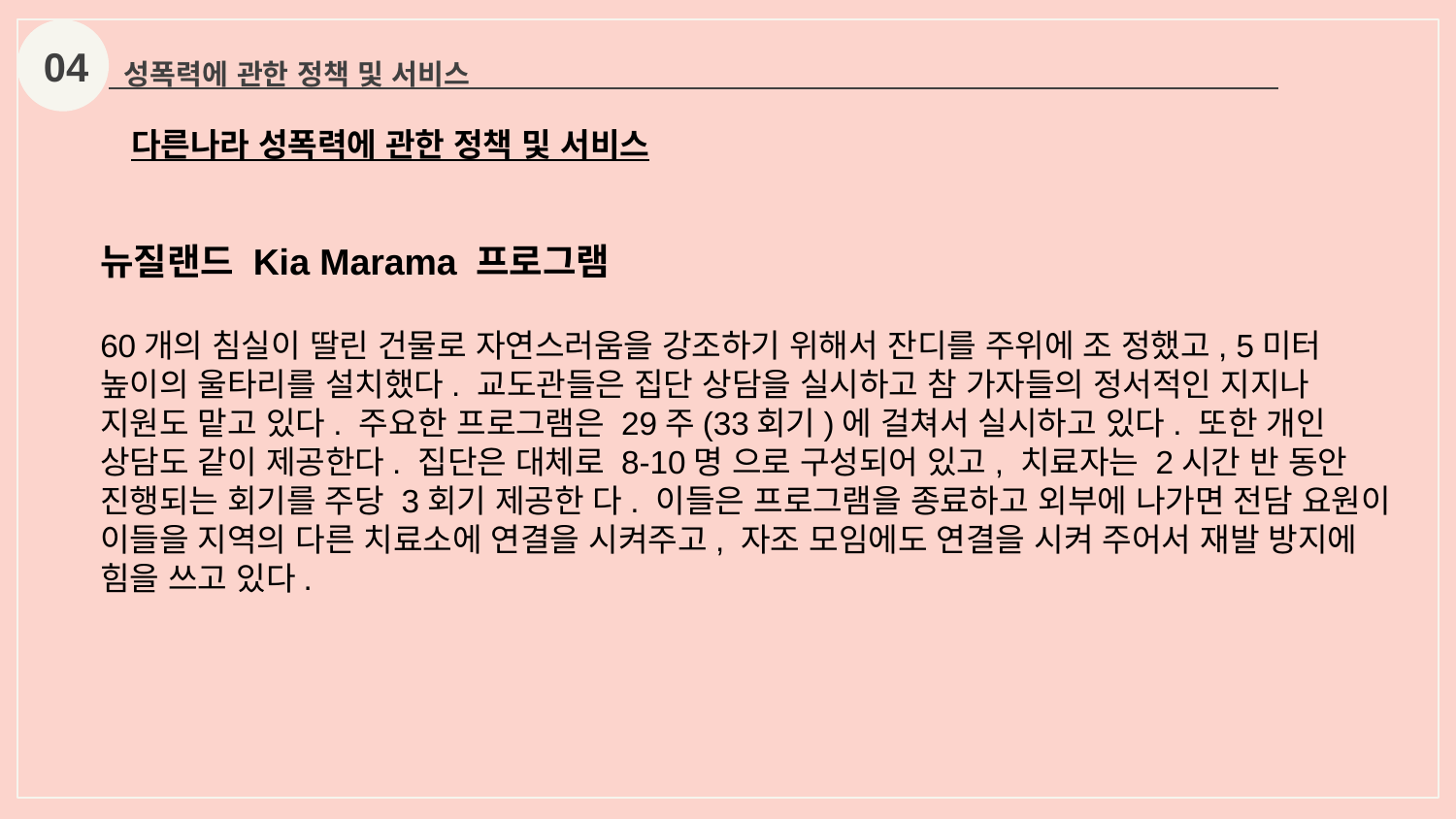

04
성폭력에 관한 정책 및 서비스
다른나라 성폭력에 관한 정책 및 서비스
뉴질랜드 Kia Marama 프로그램

60개의 침실이 딸린 건물로 자연스러움을 강조하기 위해서 잔디를 주위에 조 정했고, 5미터 높이의 울타리를 설치했다. 교도관들은 집단 상담을 실시하고 참 가자들의 정서적인 지지나 지원도 맡고 있다. 주요한 프로그램은 29주(33회기)에 걸쳐서 실시하고 있다. 또한 개인 상담도 같이 제공한다. 집단은 대체로 8-10명 으로 구성되어 있고, 치료자는 2시간 반 동안 진행되는 회기를 주당 3회기 제공한 다. 이들은 프로그램을 종료하고 외부에 나가면 전담 요원이 이들을 지역의 다른 치료소에 연결을 시켜주고, 자조 모임에도 연결을 시켜 주어서 재발 방지에 힘을 쓰고 있다.